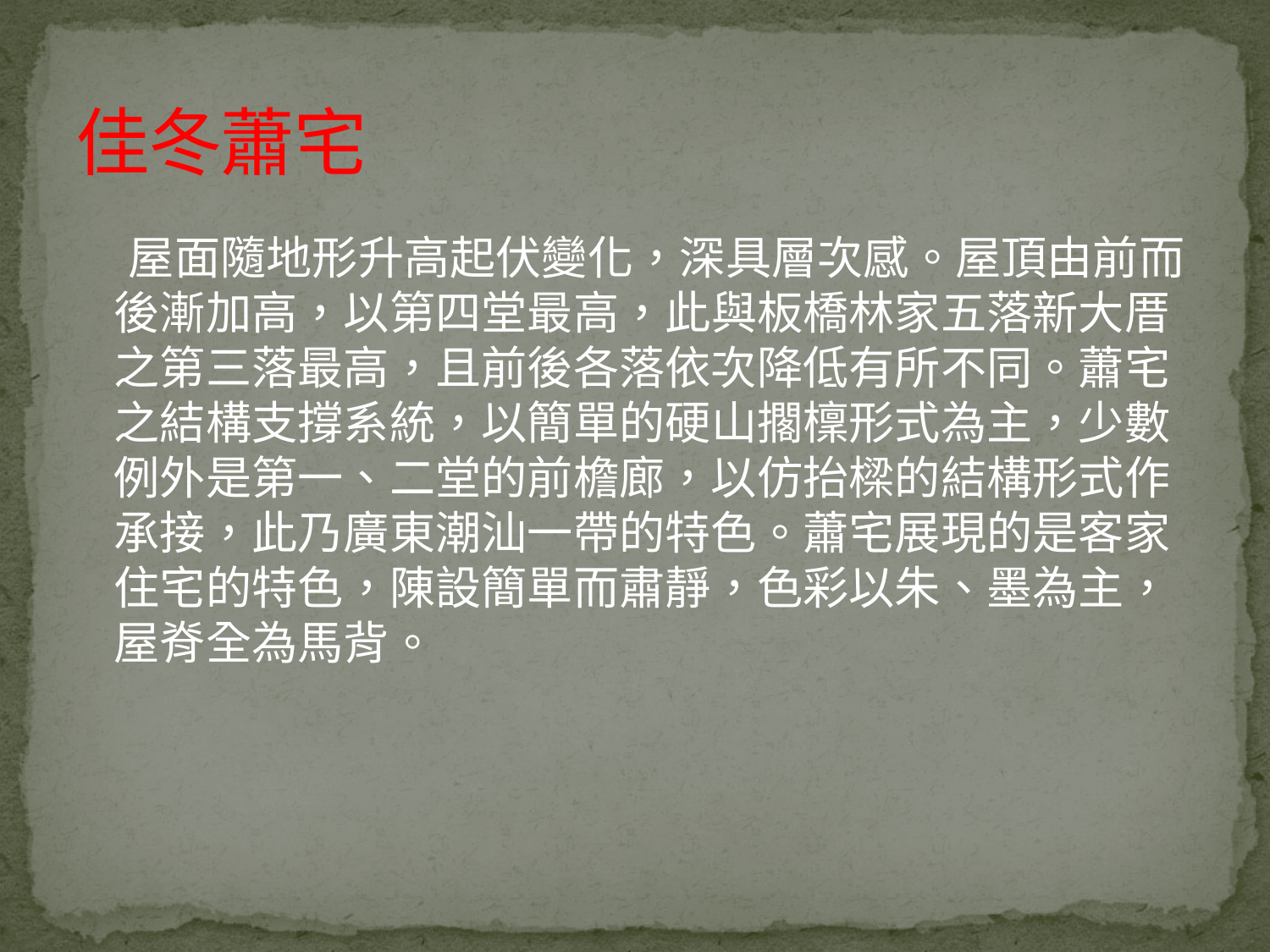

# 佳冬蕭宅
    屋面隨地形升高起伏變化，深具層次感。屋頂由前而後漸加高，以第四堂最高，此與板橋林家五落新大厝之第三落最高，且前後各落依次降低有所不同。蕭宅之結構支撐系統，以簡單的硬山擱檁形式為主，少數例外是第一、二堂的前檐廊，以仿抬樑的結構形式作承接，此乃廣東潮汕一帶的特色。蕭宅展現的是客家住宅的特色，陳設簡單而肅靜，色彩以朱、墨為主，屋脊全為馬背。